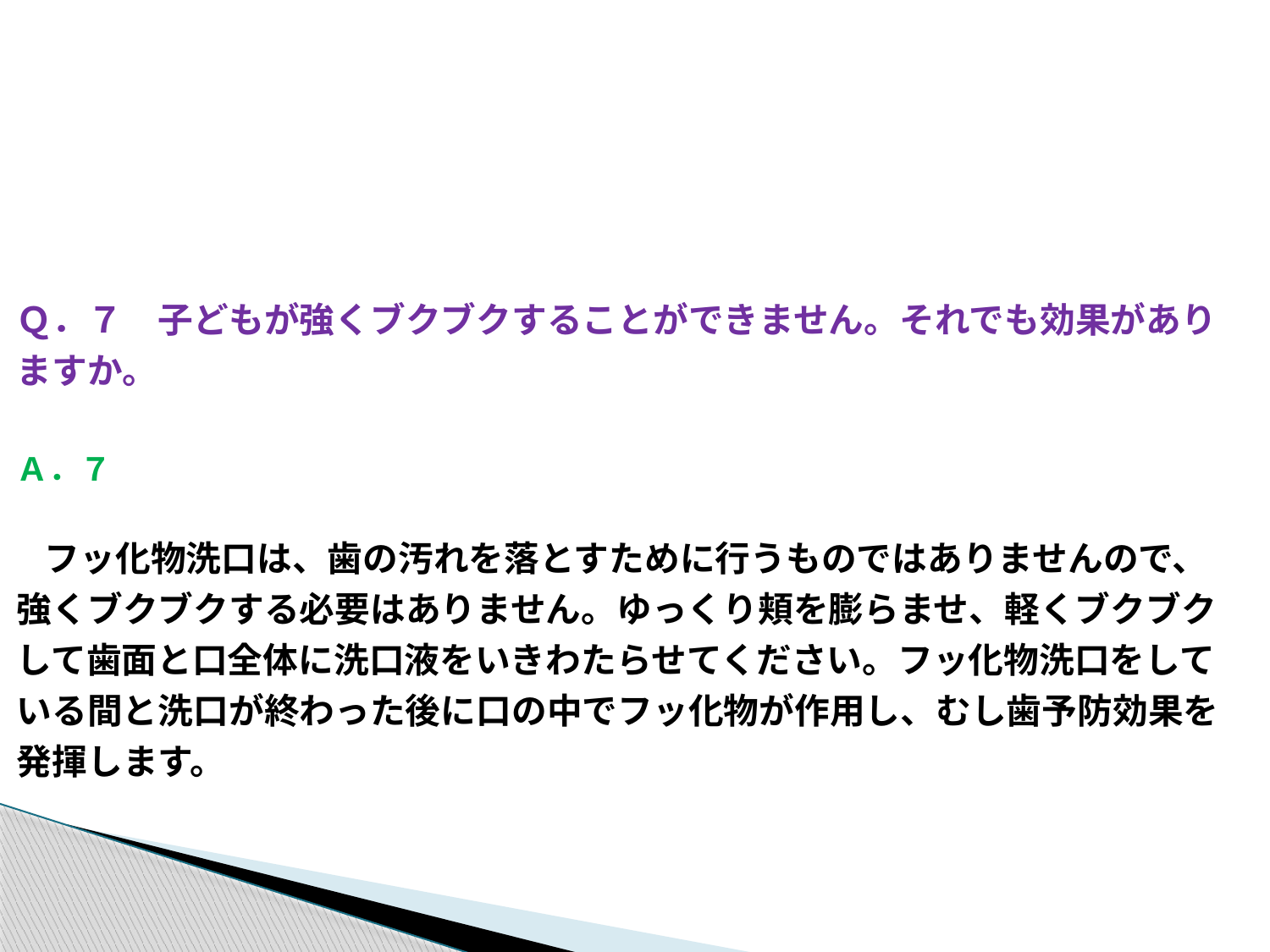

Ｑ．７　子どもが強くブクブクすることができません。それでも効果がありますか。

Ａ．７

　フッ化物洗口は、歯の汚れを落とすために行うものではありませんので、強くブクブクする必要はありません。ゆっくり頬を膨らませ、軽くブクブクして歯面と口全体に洗口液をいきわたらせてください。フッ化物洗口をしている間と洗口が終わった後に口の中でフッ化物が作用し、むし歯予防効果を発揮します。